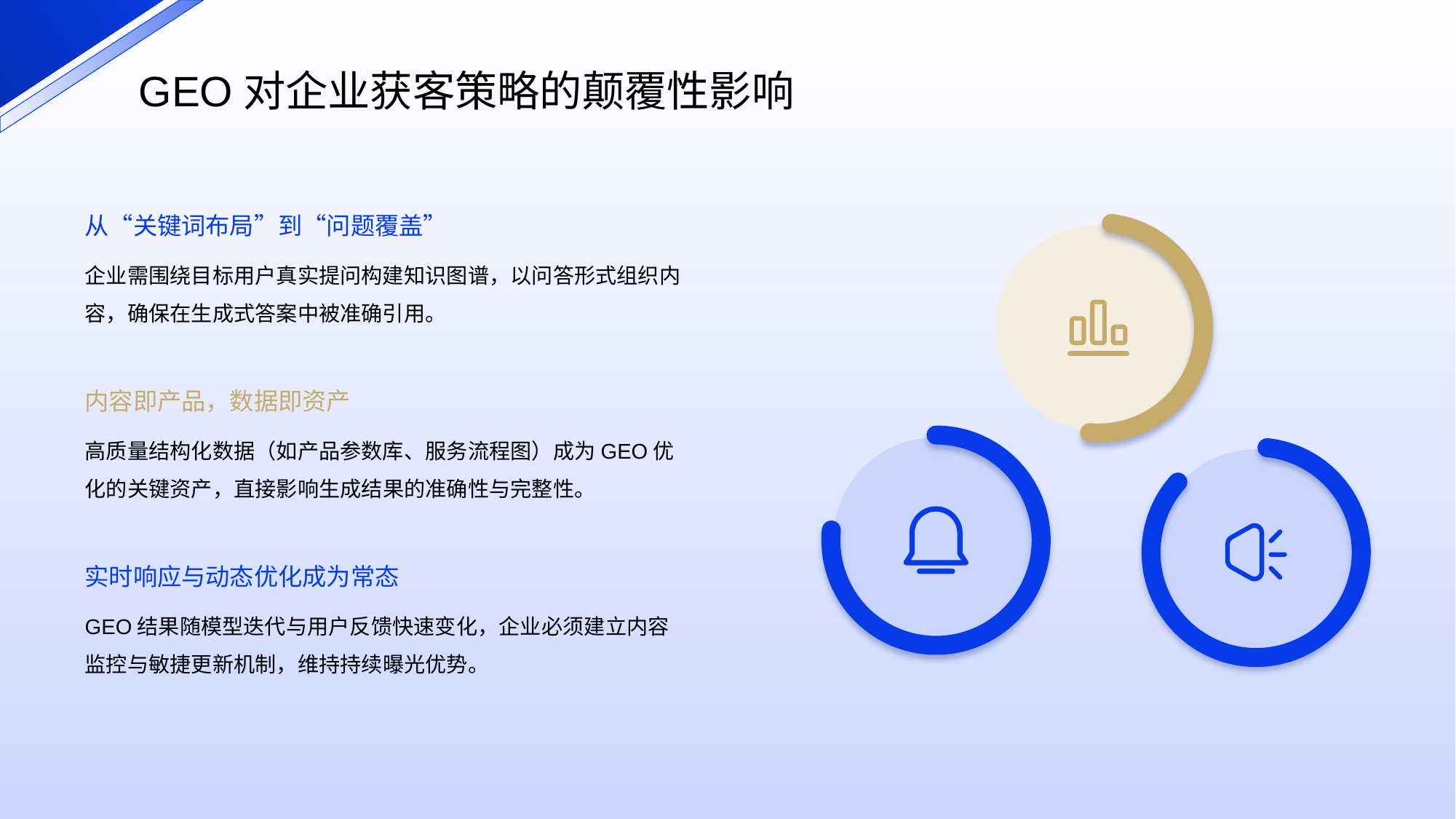

GEO对企业获客策略的颠覆性影响
从“关键词布局”到“问题覆盖”

企业需围绕目标用户真实提问构建知识图谱，以问答形式组织内容，确保在生成式答案中被准确引用。

内容即产品，数据即资产
高质量结构化数据（如产品参数库、服务流程图）成为GEO优化的关键资产，直接影响生成结果的准确性与完整性。

实时响应与动态优化成为常态
GEO结果随模型迭代与用户反馈快速变化，企业必须建立内容监控与敏捷更新机制，维持持续曝光优势。